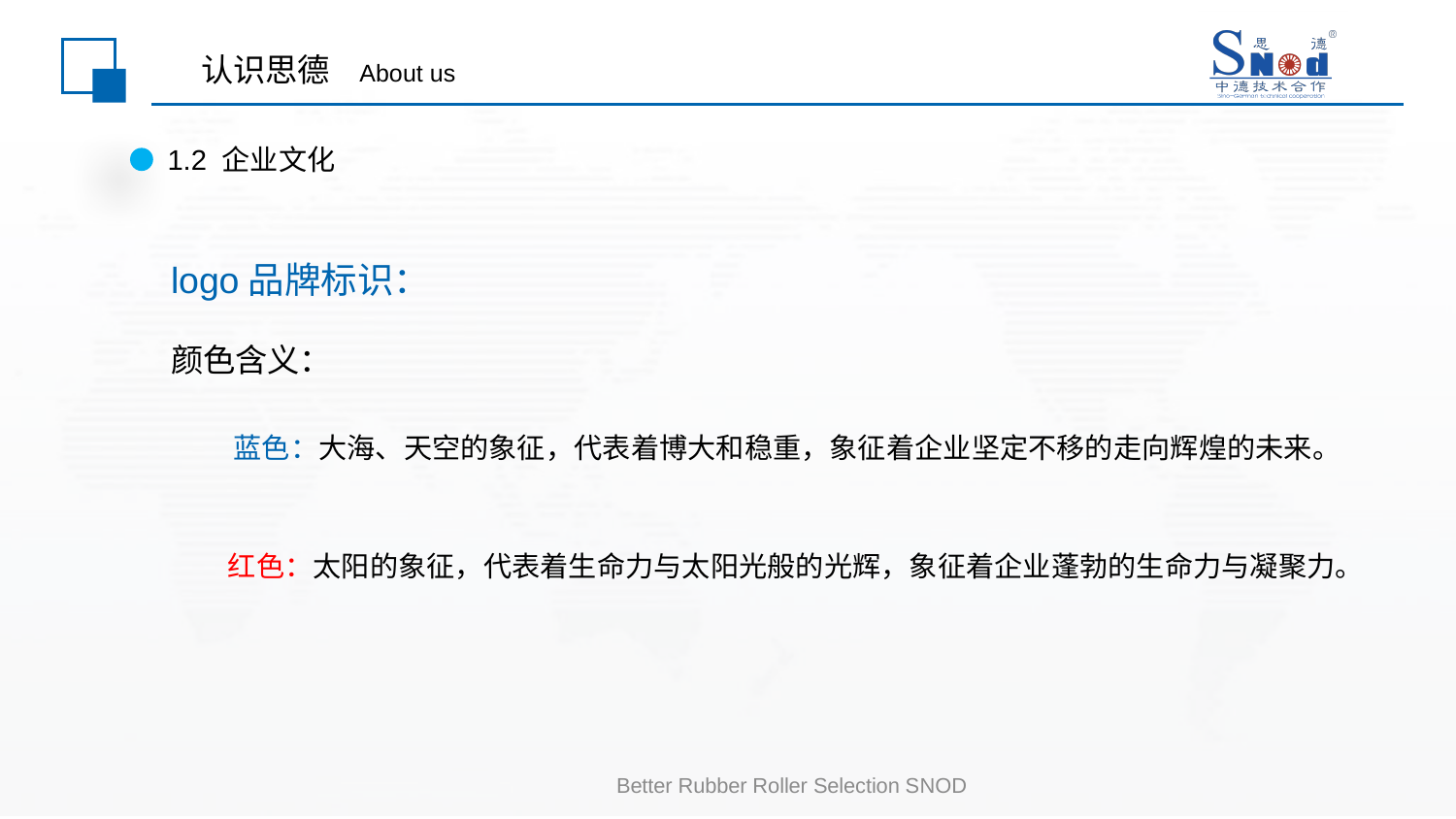

# 认识思德   About us
1.2 企业文化

logo品牌标识：
颜色含义：
       蓝色：大海、天空的象征，代表着博大和稳重，象征着企业坚定不移的走向辉煌的未来。

        红色：太阳的象征，代表着生命力与太阳光般的光辉，象征着企业蓬勃的生命力与凝聚力。

12
Better Rubber Roller Selection SNOD